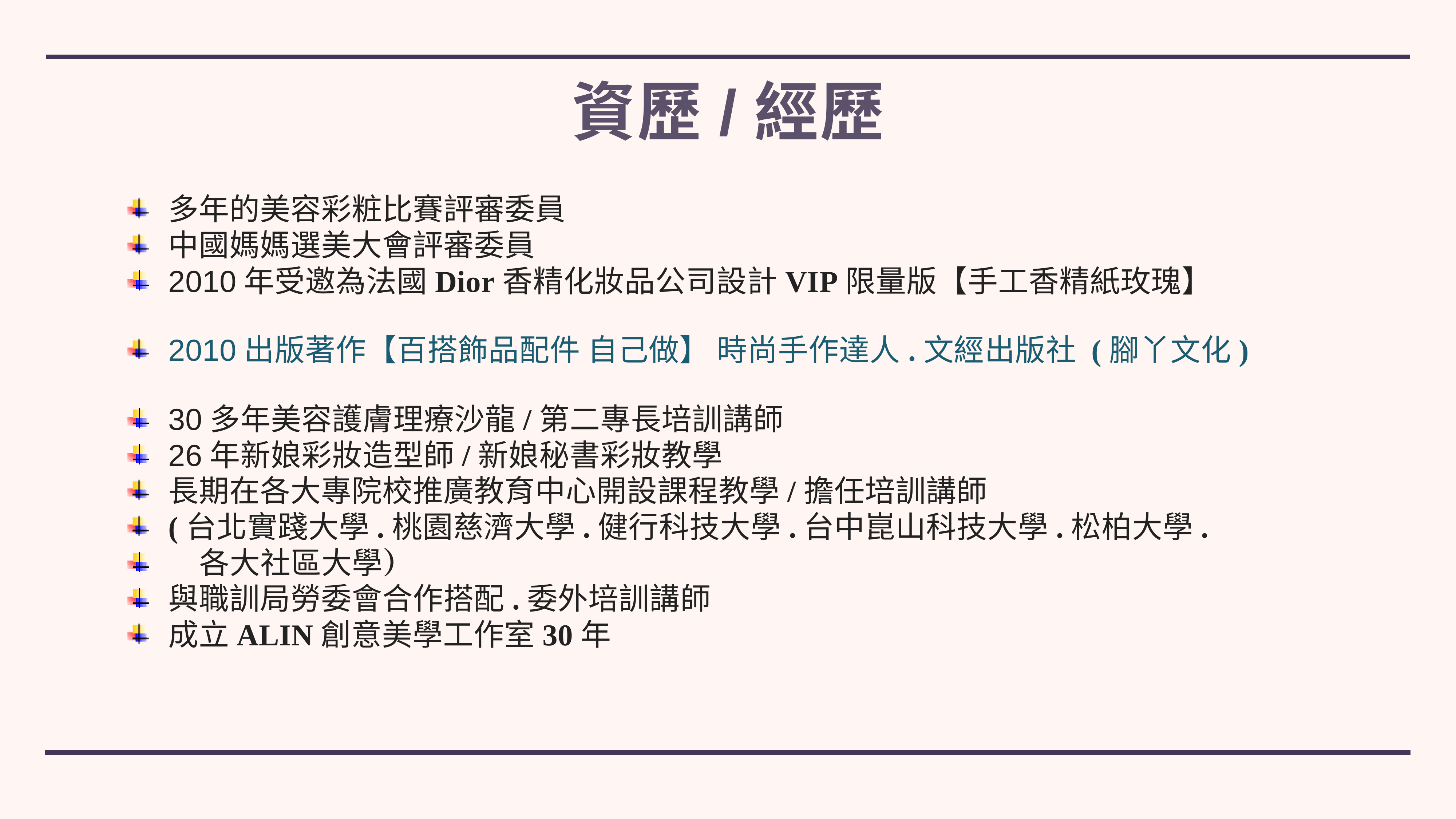

# 資歷/經歷

多年的美容彩粧比賽評審委員
中國媽媽選美大會評審委員
2010年受邀為法國Dior香精化妝品公司設計VIP限量版【手工香精紙玫瑰】

2010出版著作【百搭飾品配件 自己做】 時尚手作達人.文經出版社 (腳丫文化)

30多年美容護膚理療沙龍/第二專長培訓講師
26年新娘彩妝造型師/新娘秘書彩妝教學
長期在各大專院校推廣教育中心開設課程教學/擔任培訓講師
(台北實踐大學.桃園慈濟大學.健行科技大學.台中崑山科技大學.松柏大學.
   各大社區大學）
與職訓局勞委會合作搭配.委外培訓講師
成立ALIN創意美學工作室30年